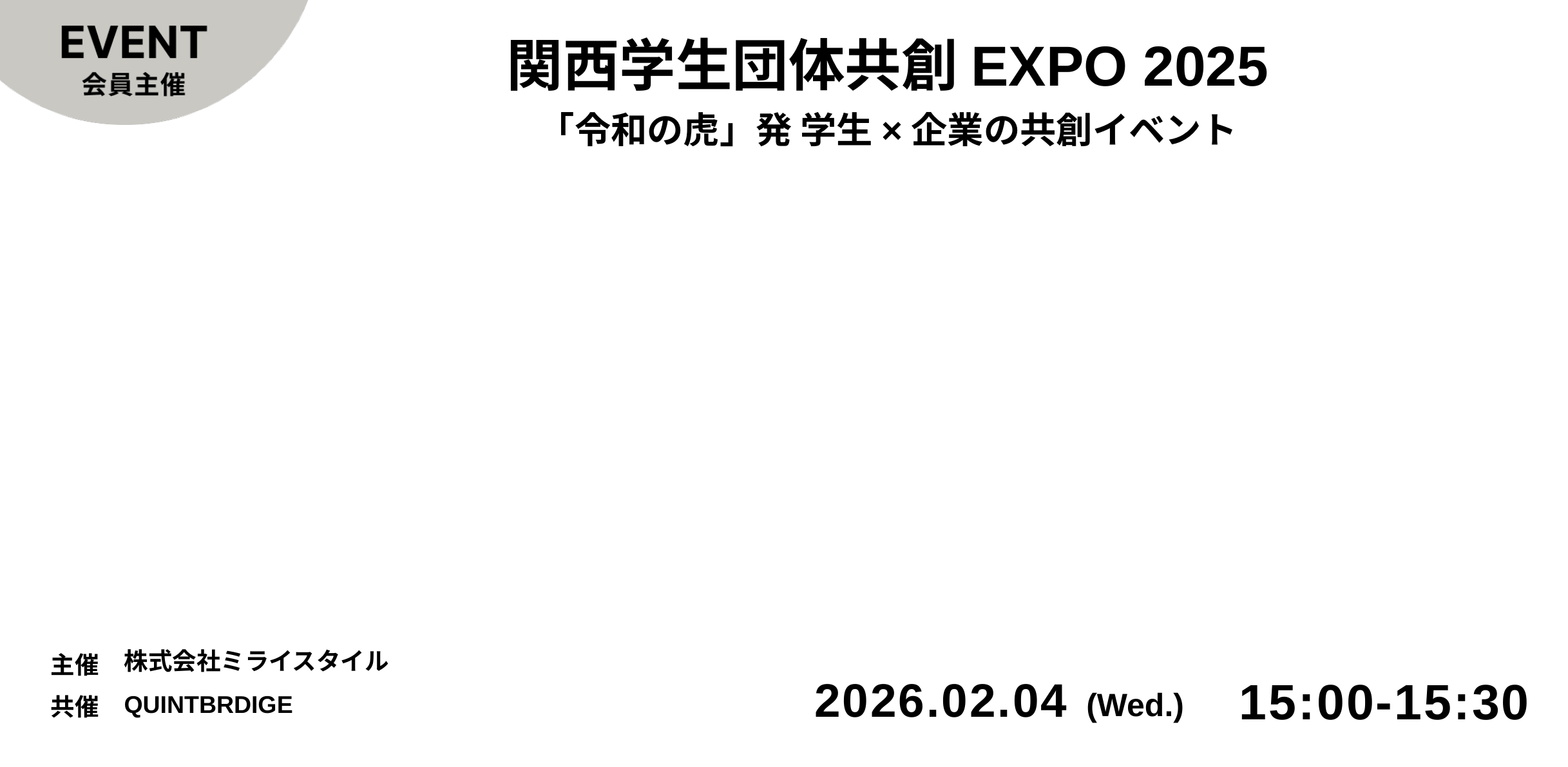

# 関西学生団体共創EXPO 2025
「令和の虎」発 学生×企業の共創イベント
株式会社ミライスタイル
15:00-15:30
2026.02.04
QUINTBRDIGE
(Wed.)